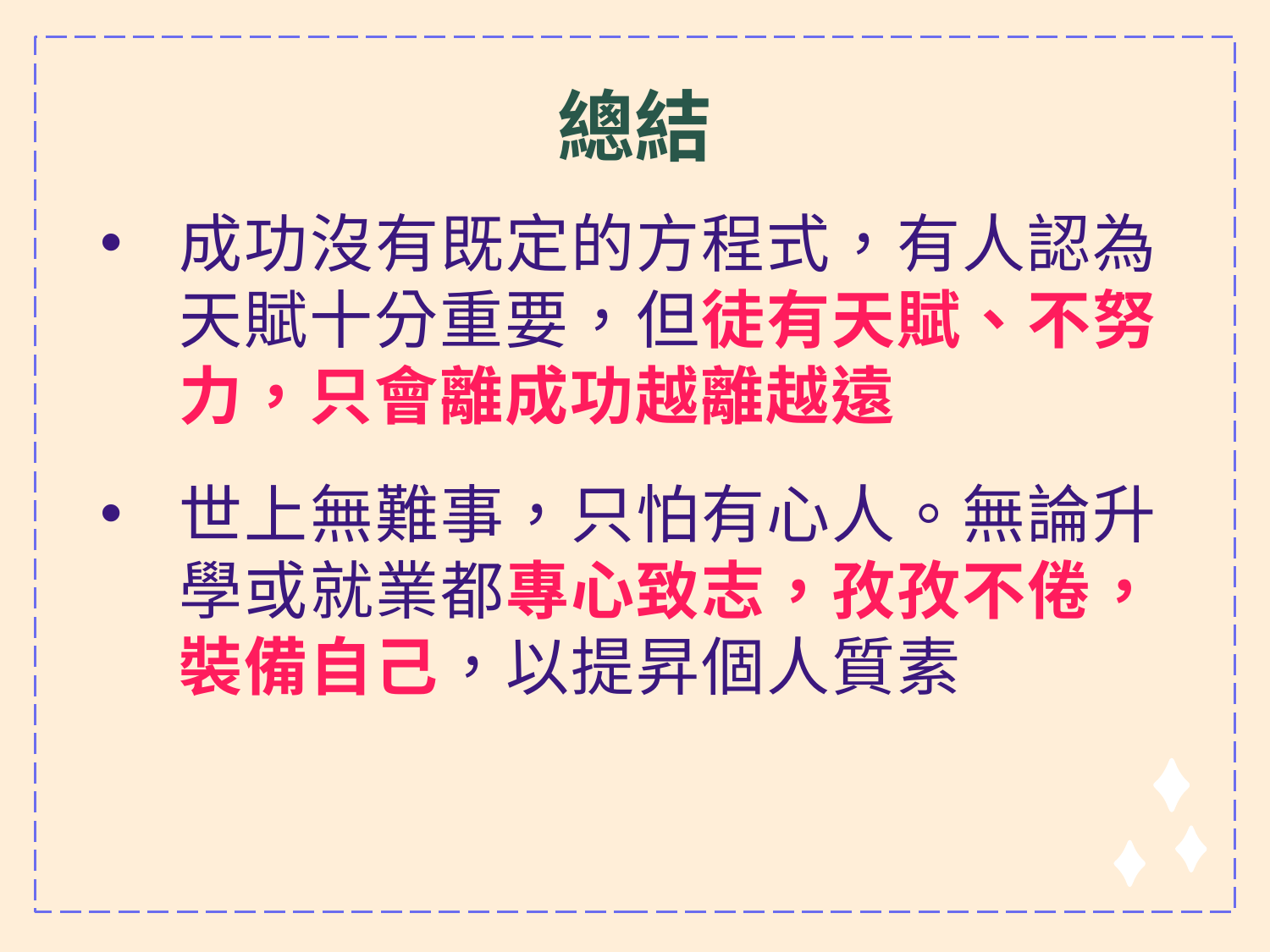

# 總結
成功沒有既定的方程式，有人認為天賦十分重要，但徒有天賦、不努力，只會離成功越離越遠
世上無難事，只怕有心人。無論升學或就業都專心致志，孜孜不倦，裝備自己，以提昇個人質素